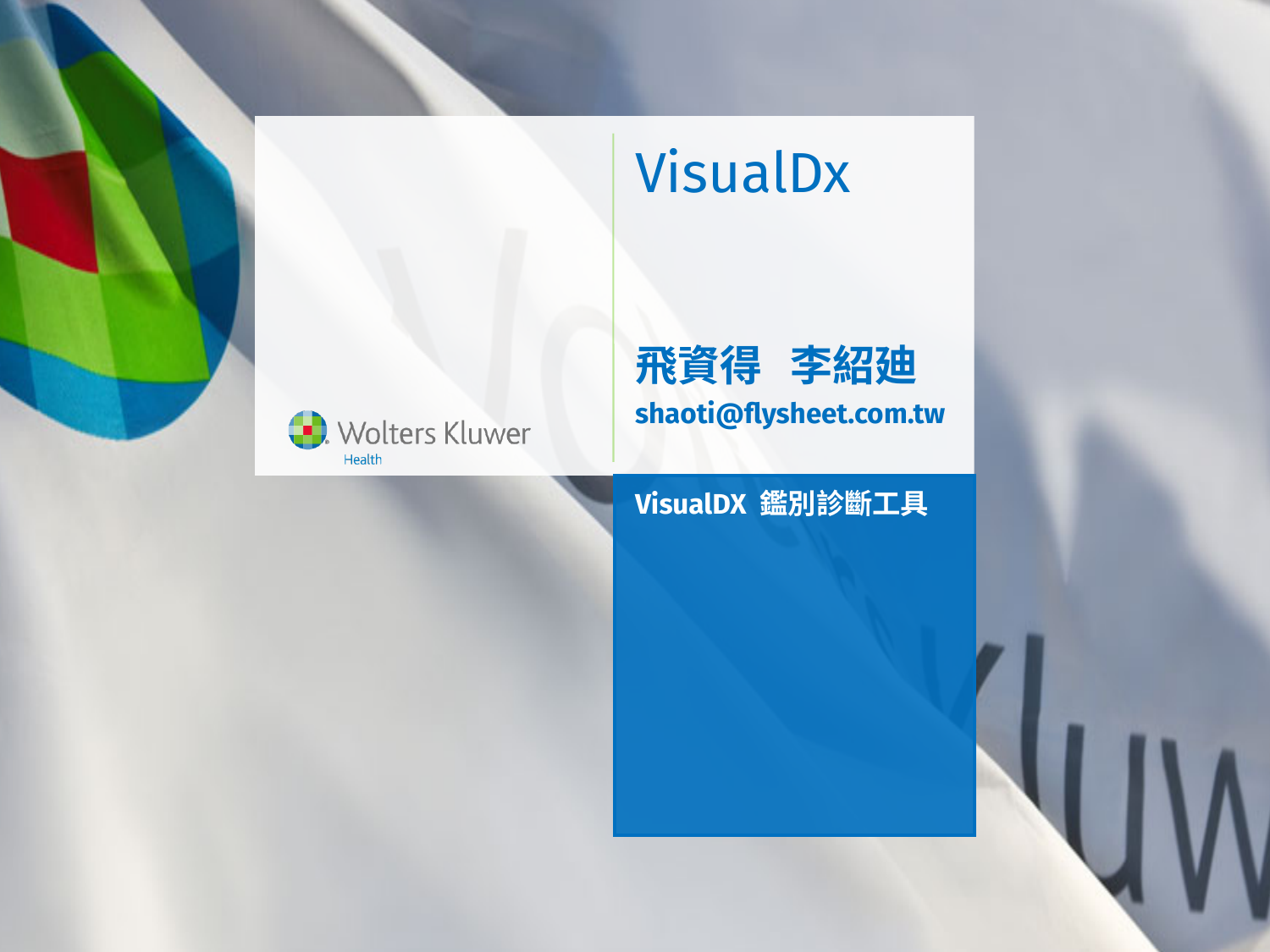

# VisualDx
飛資得   李紹廸
shaoti@flysheet.com.tw
VisualDX 鑑別診斷工具